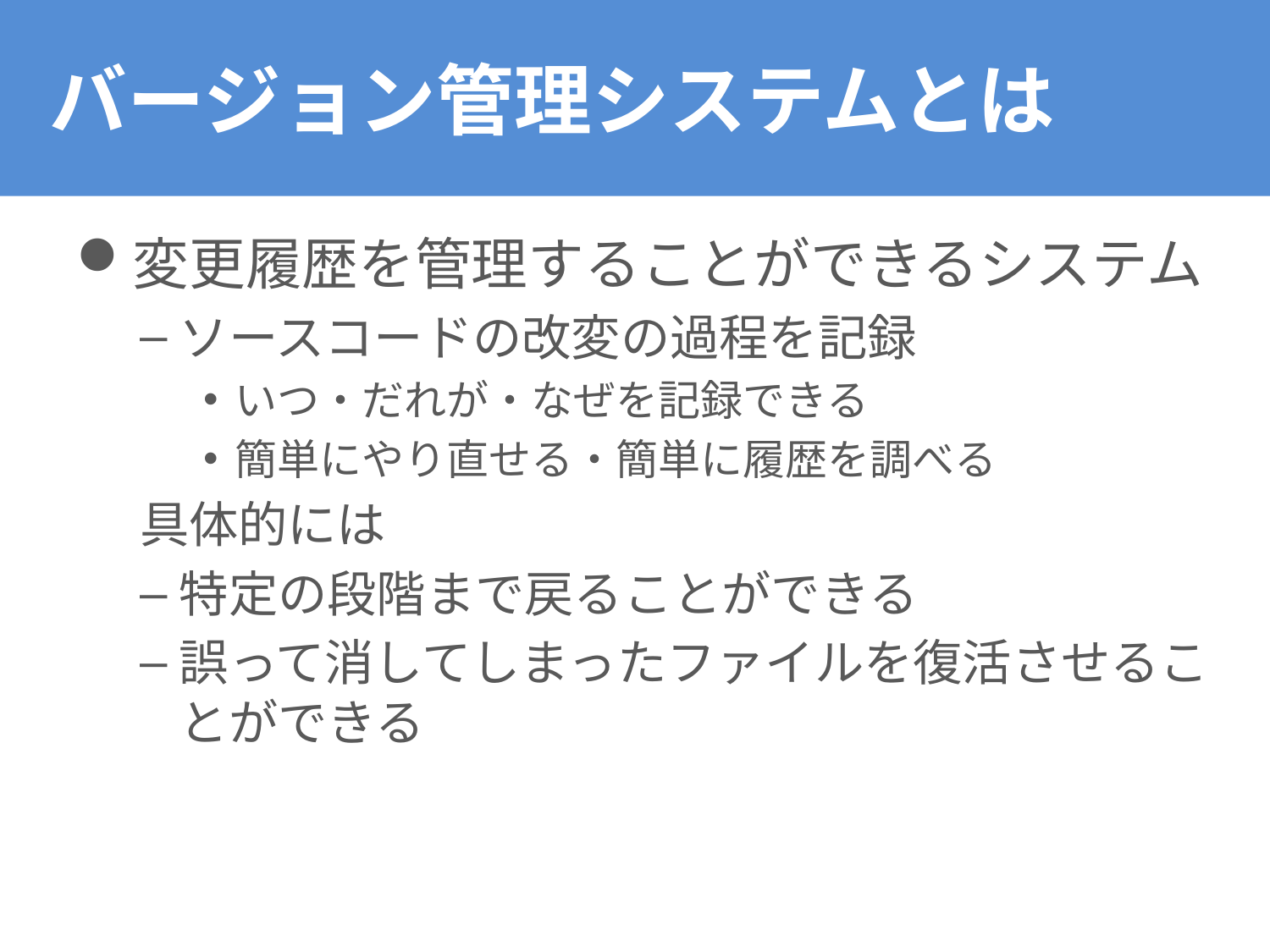

# バージョン管理システムとは
変更履歴を管理することができるシステム
ソースコードの改変の過程を記録
いつ・だれが・なぜを記録できる
簡単にやり直せる・簡単に履歴を調べる
具体的には
特定の段階まで戻ることができる
誤って消してしまったファイルを復活させることができる